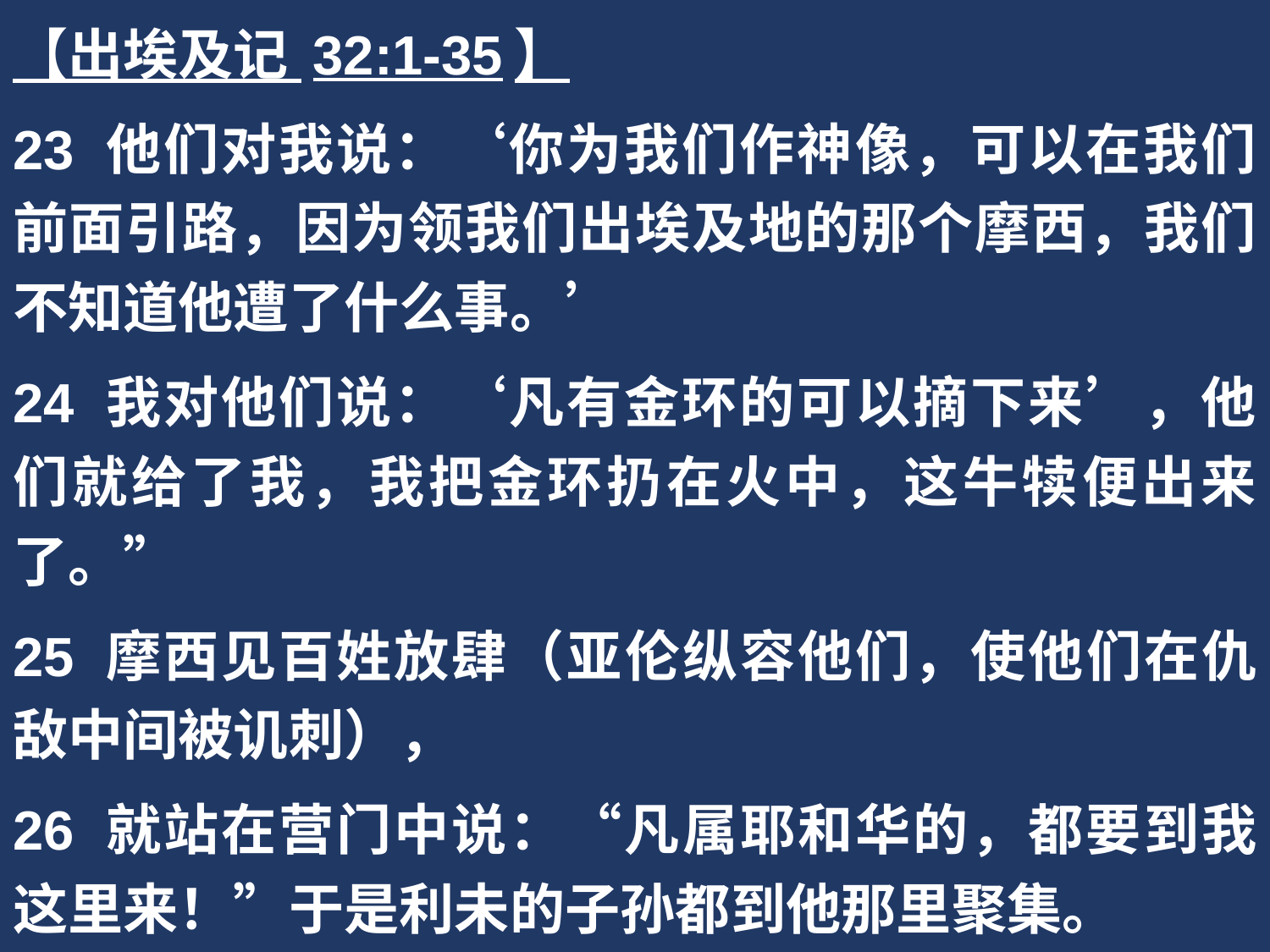

【出埃及记 32:1-35】
23 他们对我说：‘你为我们作神像，可以在我们前面引路，因为领我们出埃及地的那个摩西，我们不知道他遭了什么事。’
24 我对他们说：‘凡有金环的可以摘下来’，他们就给了我，我把金环扔在火中，这牛犊便出来了。”
25 摩西见百姓放肆（亚伦纵容他们，使他们在仇敌中间被讥刺），
26 就站在营门中说：“凡属耶和华的，都要到我这里来！”于是利未的子孙都到他那里聚集。